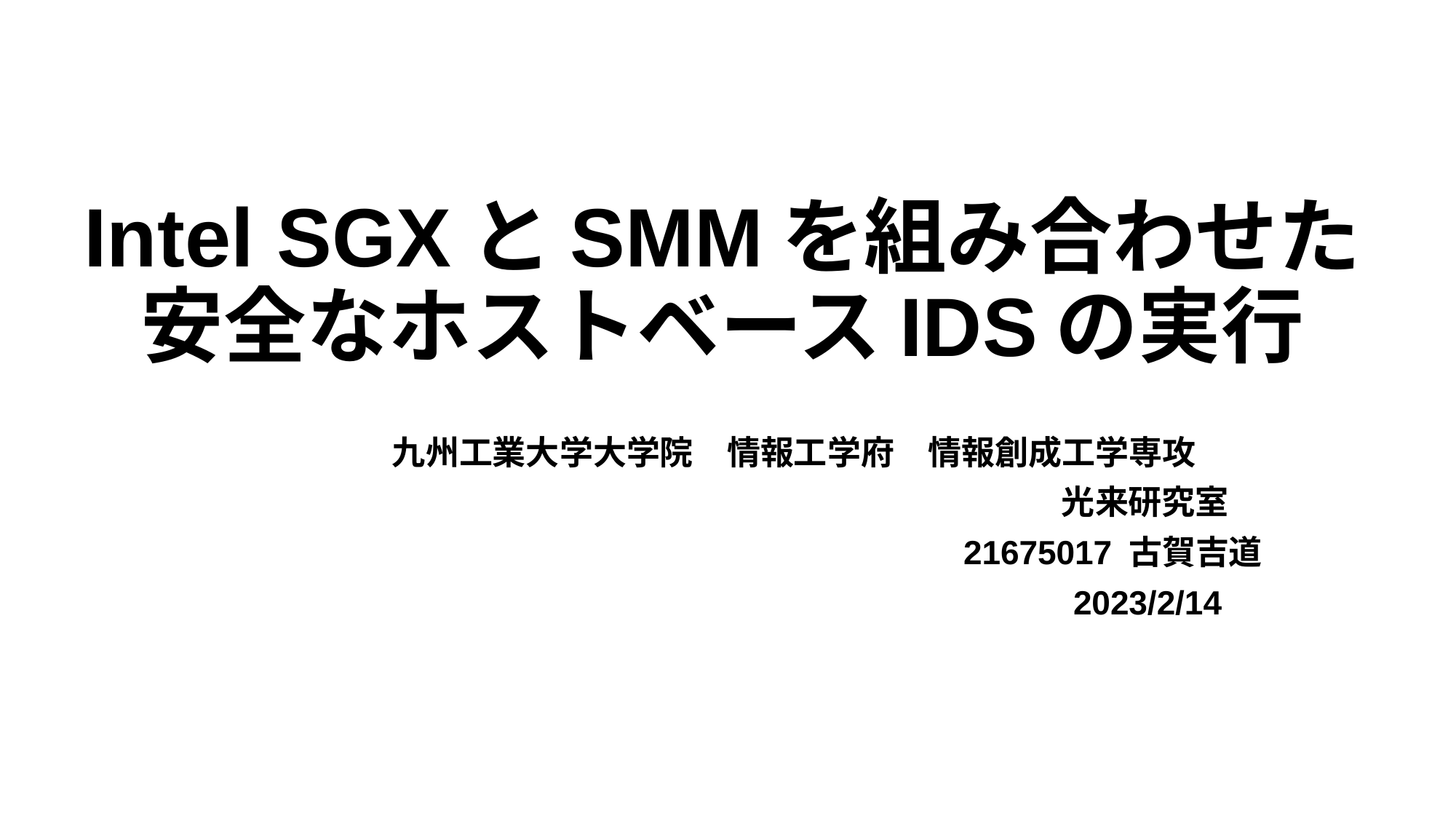

# Intel SGXとSMMを組み合わせた 安全なホストベースIDSの実行
九州工業大学大学院　情報工学府　情報創成工学専攻
光来研究室
  21675017 古賀吉道
2023/2/14